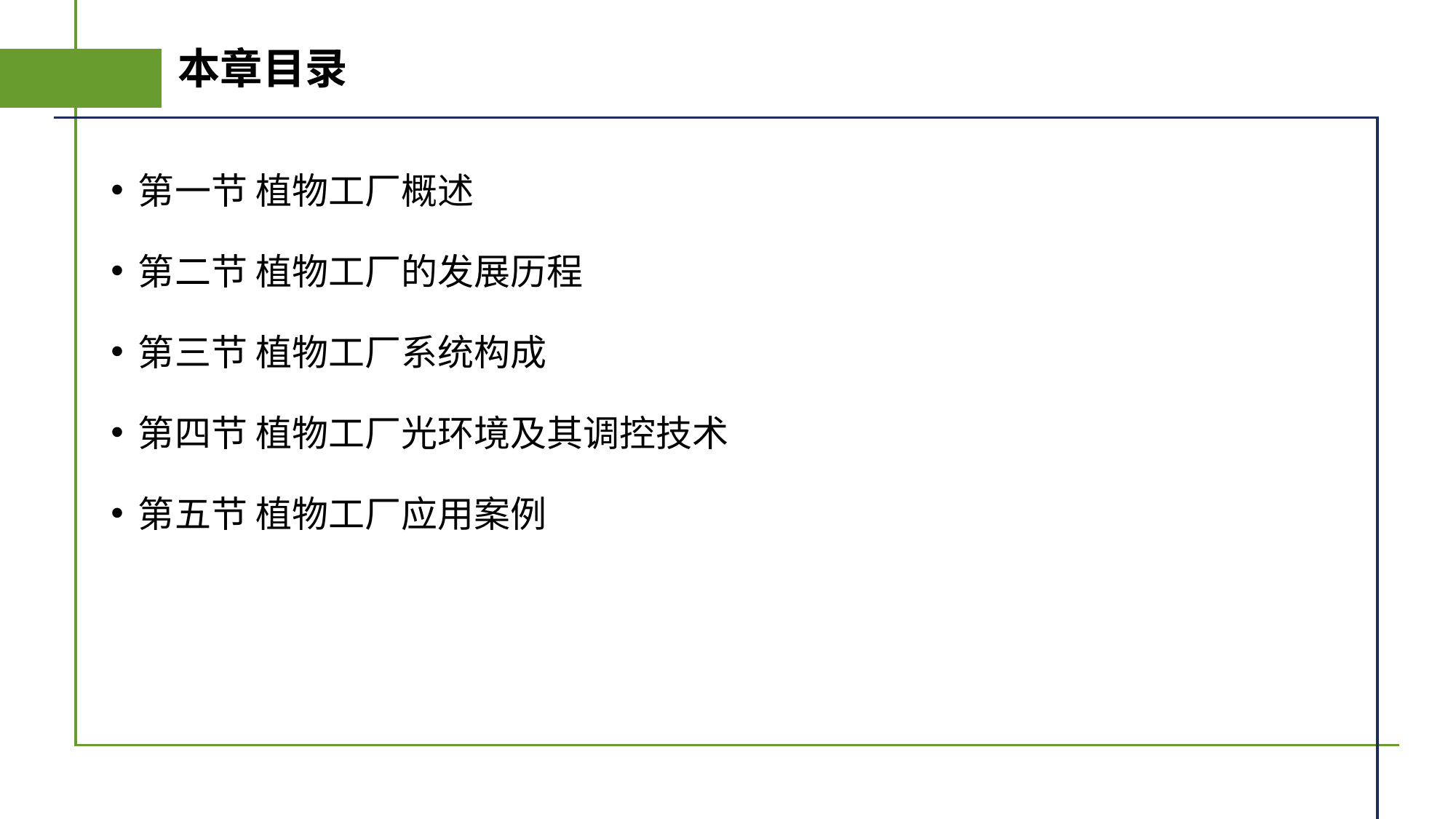

# 本章目录
第一节 植物工厂概述
第二节 植物工厂的发展历程
第三节 植物工厂系统构成
第四节 植物工厂光环境及其调控技术
第五节 植物工厂应用案例